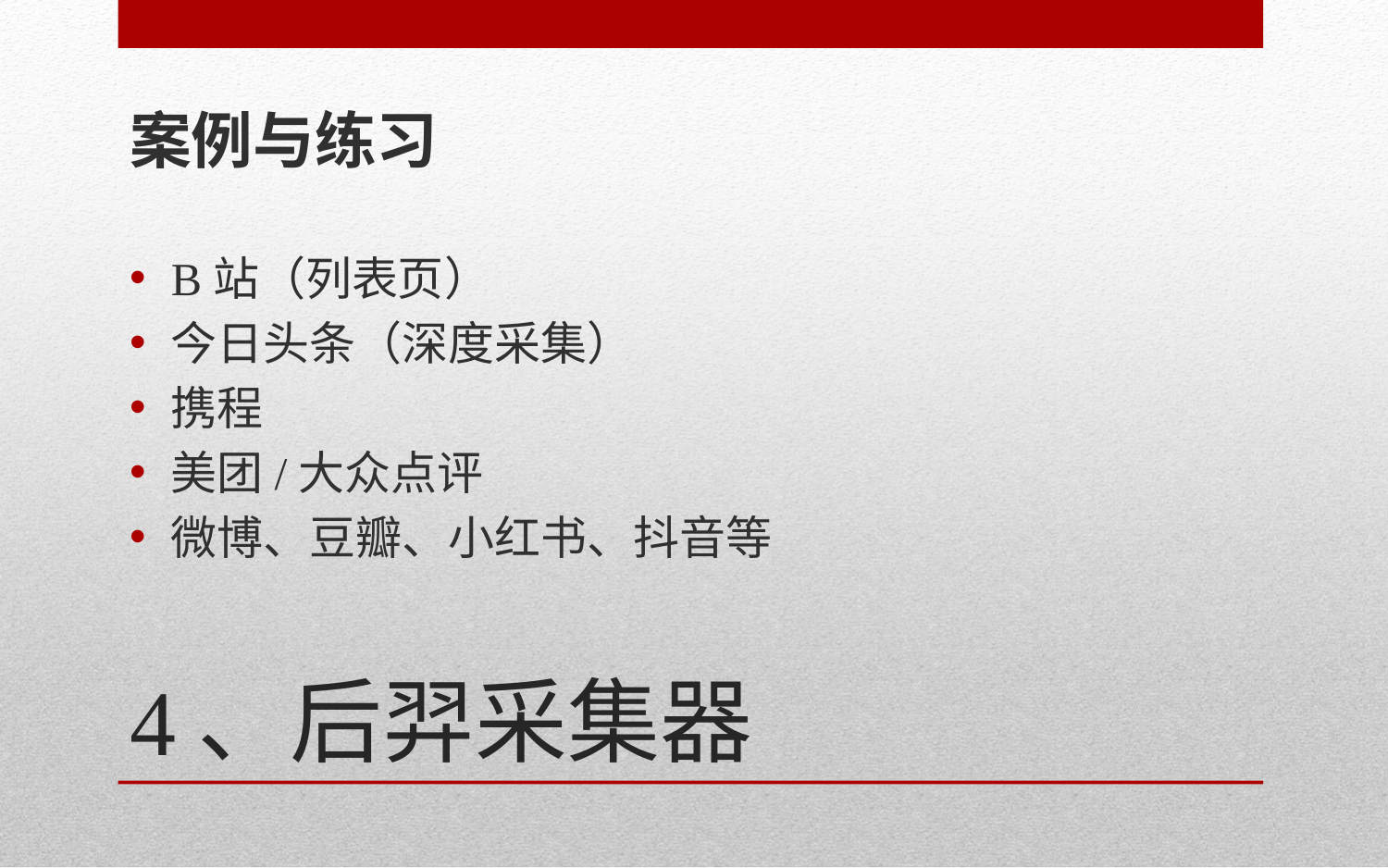

案例与练习

B站（列表页）
今日头条（深度采集）
携程
美团/大众点评
微博、豆瓣、小红书、抖音等
# 4、后羿采集器